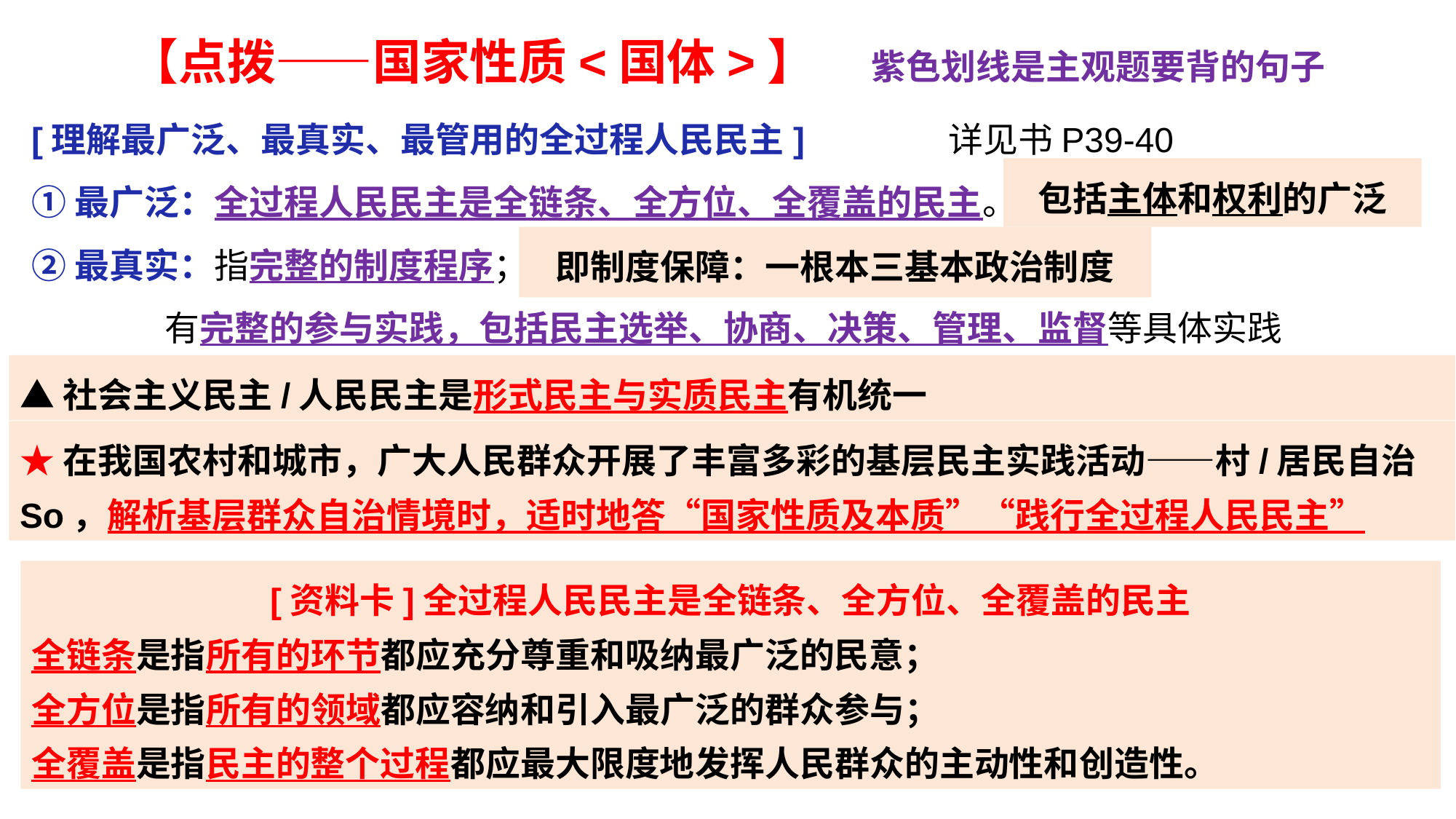

【点拨——国家性质<国体>】     紫色划线是主观题要背的句子
[理解最广泛、最真实、最管用的全过程人民民主]              详见书P39-40
①最广泛：全过程人民民主是全链条、全方位、全覆盖的民主。
②最真实：指完整的制度程序；
                有完整的参与实践，包括民主选举、协商、决策、管理、监督等具体实践

③最管用：题中常表现为“取得的效果”<如切实的解决人民需要解决的问题>
                也会与打着民主幌子的某些西方国家作对比，彰显制度优越性，形成政治认同
包括主体和权利的广泛
即制度保障：一根本三基本政治制度
▲社会主义民主/人民民主是形式民主与实质民主有机统一
★在我国农村和城市，广大人民群众开展了丰富多彩的基层民主实践活动——村/居民自治
So，解析基层群众自治情境时，适时地答“国家性质及本质”“践行全过程人民民主”
[资料卡]全过程人民民主是全链条、全方位、全覆盖的民主
全链条是指所有的环节都应充分尊重和吸纳最广泛的民意；
全方位是指所有的领域都应容纳和引入最广泛的群众参与；
全覆盖是指民主的整个过程都应最大限度地发挥人民群众的主动性和创造性。